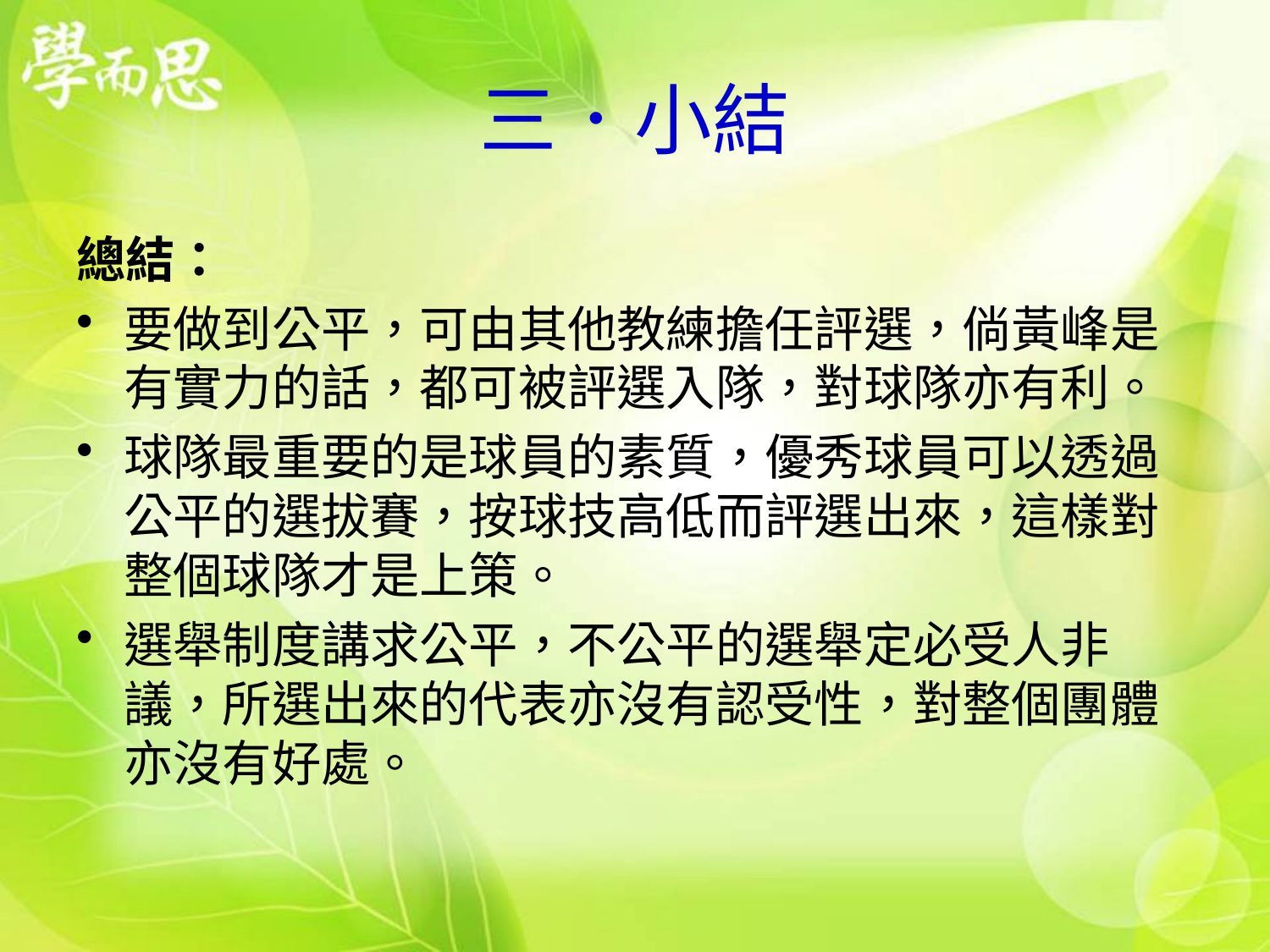

# 三．小結
總結：
要做到公平，可由其他教練擔任評選，倘黃峰是有實力的話，都可被評選入隊，對球隊亦有利。
球隊最重要的是球員的素質，優秀球員可以透過公平的選拔賽，按球技高低而評選出來，這樣對整個球隊才是上策。
選舉制度講求公平，不公平的選舉定必受人非議，所選出來的代表亦沒有認受性，對整個團體亦沒有好處。